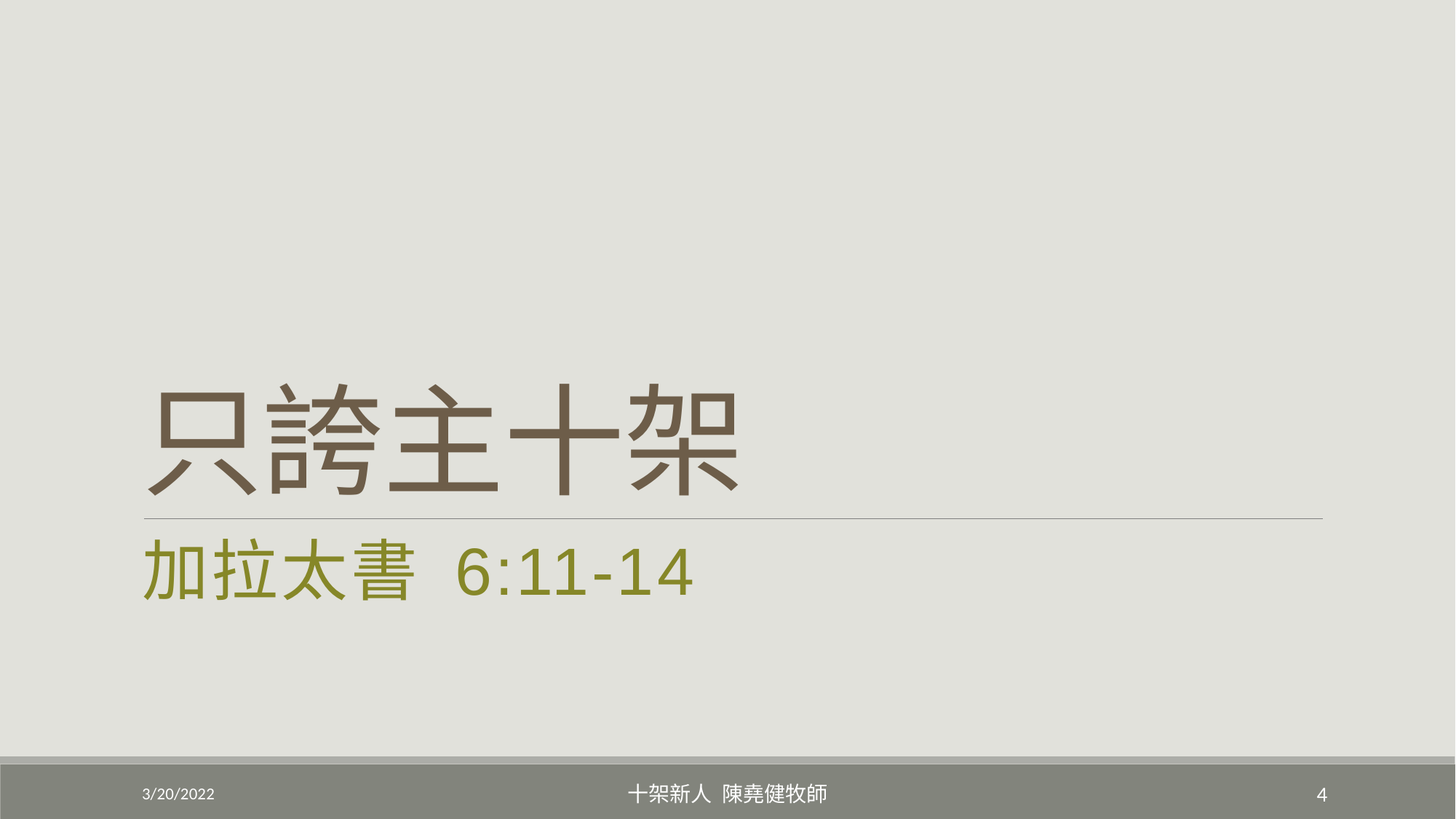

# 只誇主十架
加拉太書 6:11-14
3/20/2022
十架新人  陳堯健牧師
4